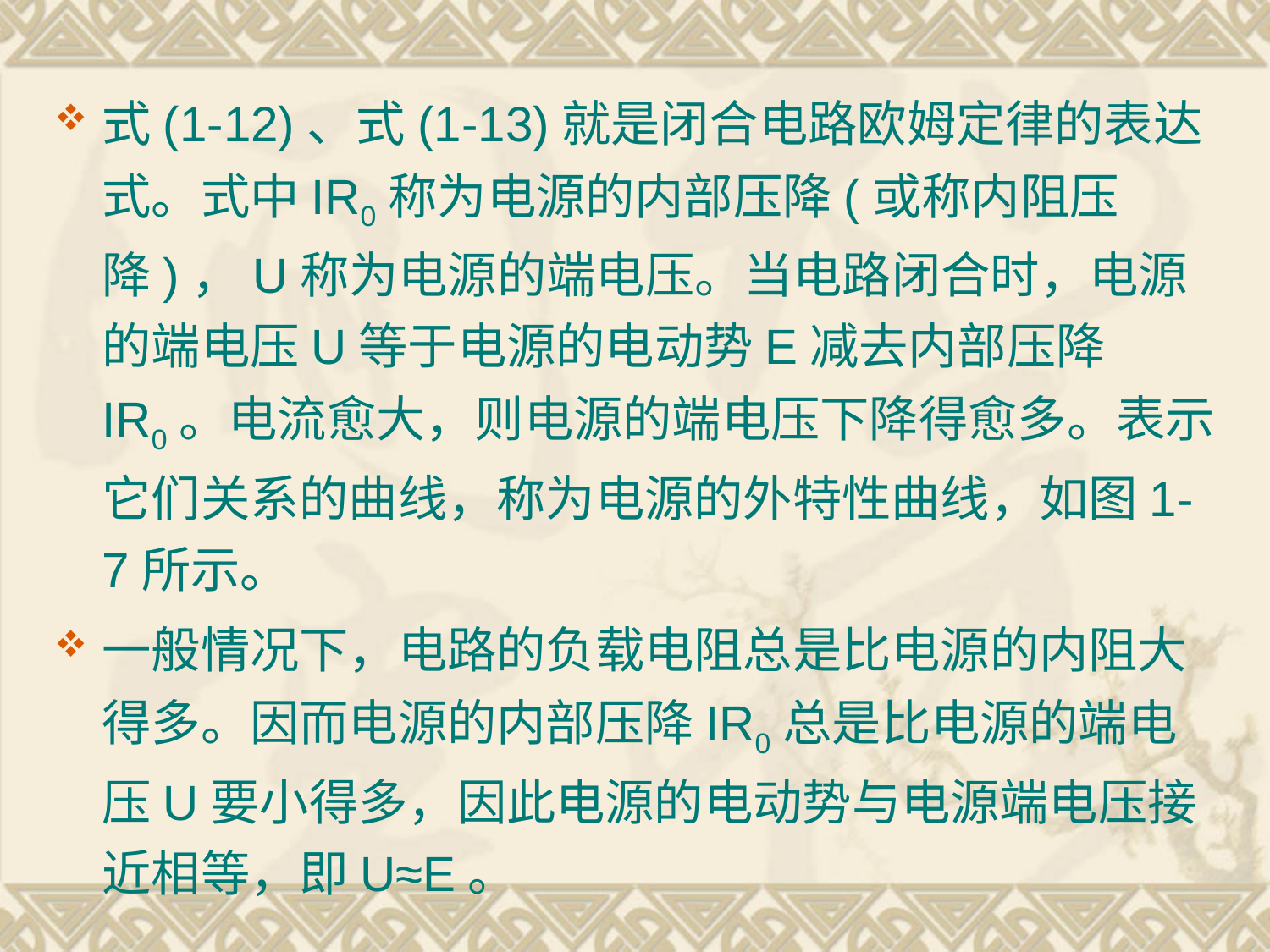

式(1-12)、式(1-13)就是闭合电路欧姆定律的表达式。式中IR0称为电源的内部压降(或称内阻压降)，U称为电源的端电压。当电路闭合时，电源的端电压U等于电源的电动势E减去内部压降IR0。电流愈大，则电源的端电压下降得愈多。表示它们关系的曲线，称为电源的外特性曲线，如图1-7所示。
一般情况下，电路的负载电阻总是比电源的内阻大得多。因而电源的内部压降IR0总是比电源的端电压U要小得多，因此电源的电动势与电源端电压接近相等，即U≈E。